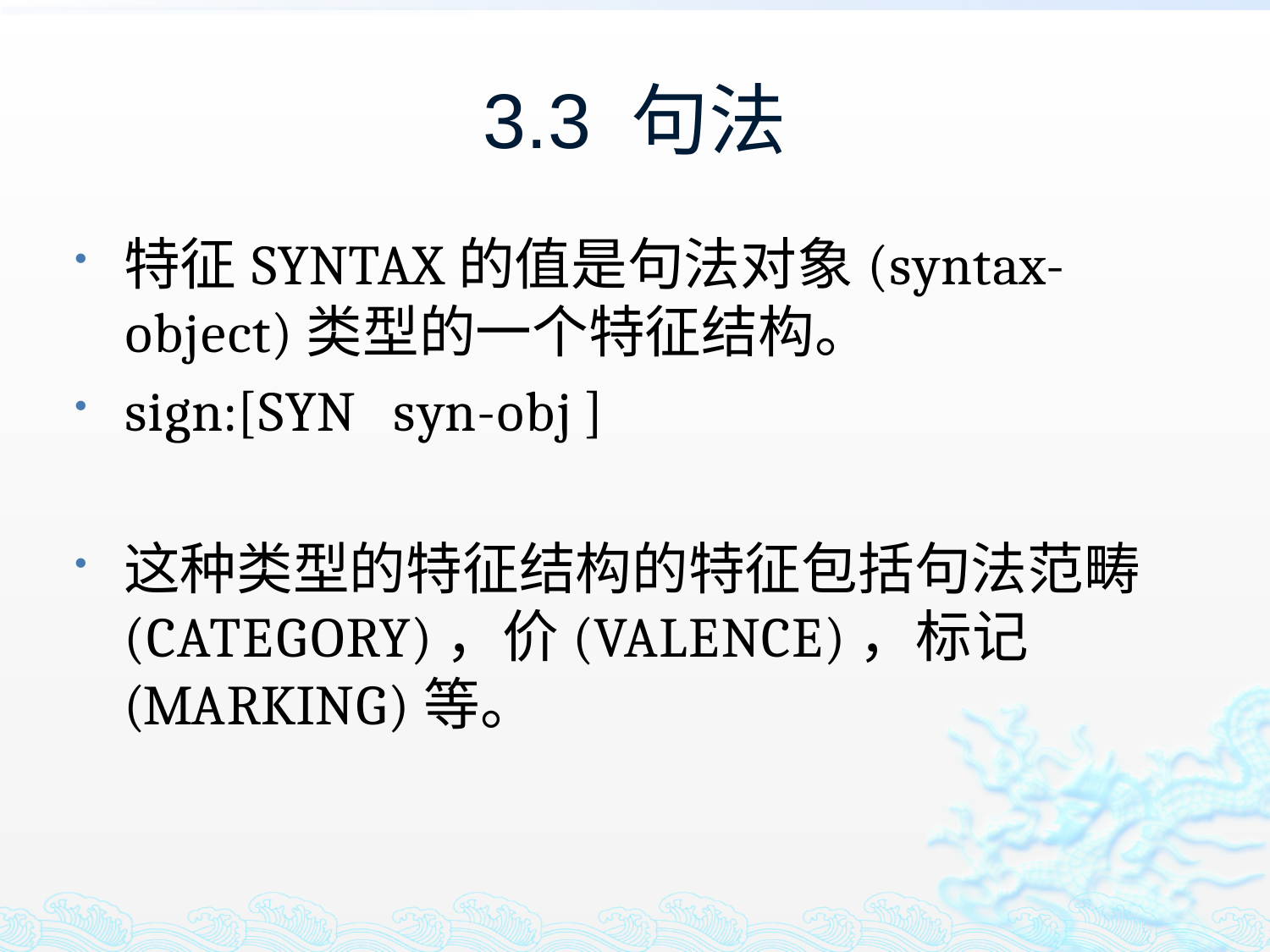

# 3.3 句法
特征SYNTAX的值是句法对象(syntax-object)类型的一个特征结构。
sign:[SYN   syn-obj ]

这种类型的特征结构的特征包括句法范畴(CATEGORY)，价(VALENCE)，标记(MARKING)等。